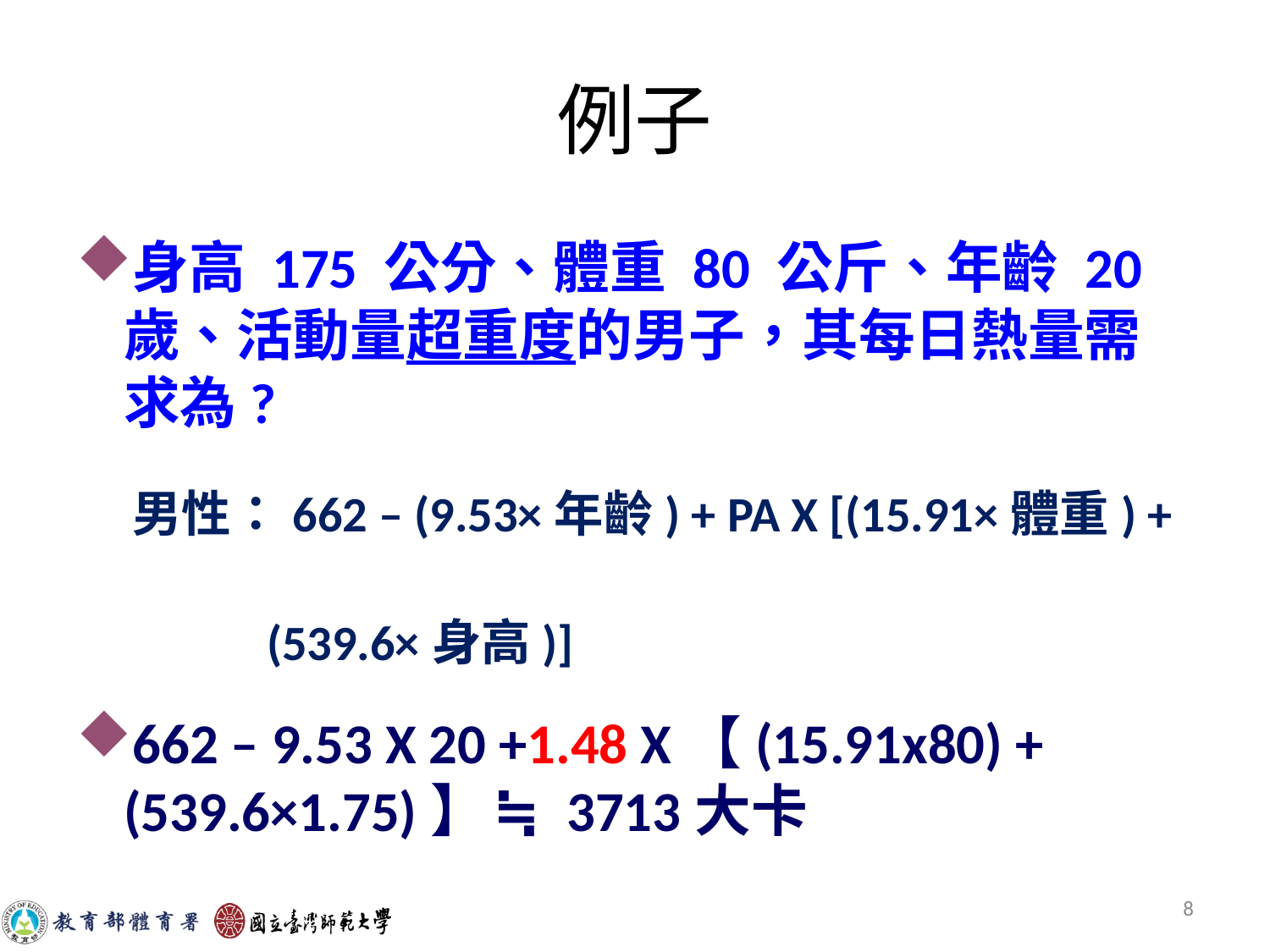

# 例子
身高 175 公分、體重 80 公斤、年齡 20 歲、活動量超重度的男子，其每日熱量需求為?
    男性：662 – (9.53×年齡) + PA X [(15.91×體重) +
                 (539.6×身高)]

662 – 9.53 X 20 +1.48 X【(15.91x80) + (539.6×1.75)】 ≒ 3713大卡
8